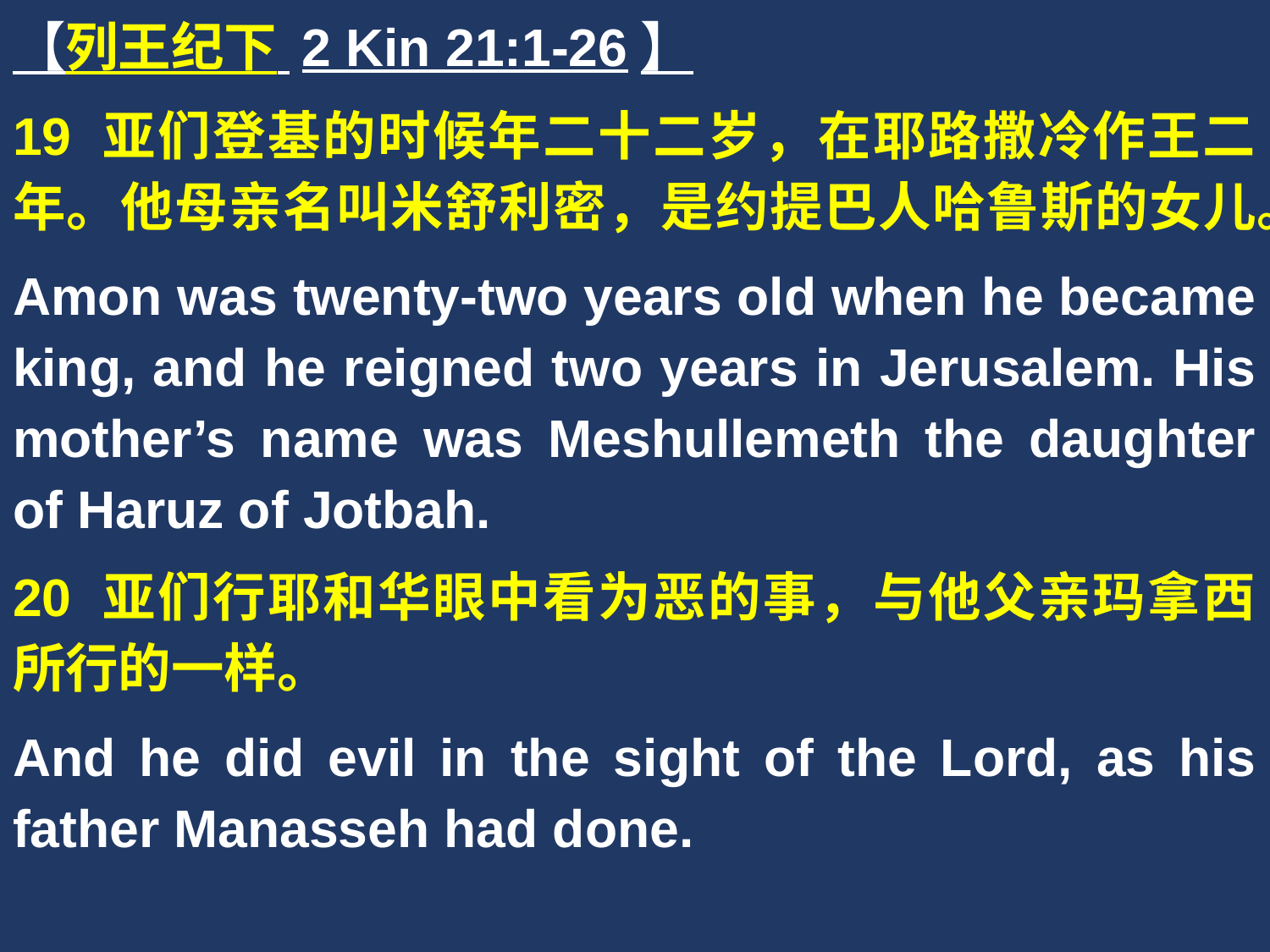

【列王纪下 2 Kin 21:1-26】
19 亚们登基的时候年二十二岁，在耶路撒冷作王二年。他母亲名叫米舒利密，是约提巴人哈鲁斯的女儿。
Amon was twenty-two years old when he became king, and he reigned two years in Jerusalem. His mother’s name was Meshullemeth the daughter of Haruz of Jotbah.
20 亚们行耶和华眼中看为恶的事，与他父亲玛拿西所行的一样。
And he did evil in the sight of the Lord, as his father Manasseh had done.